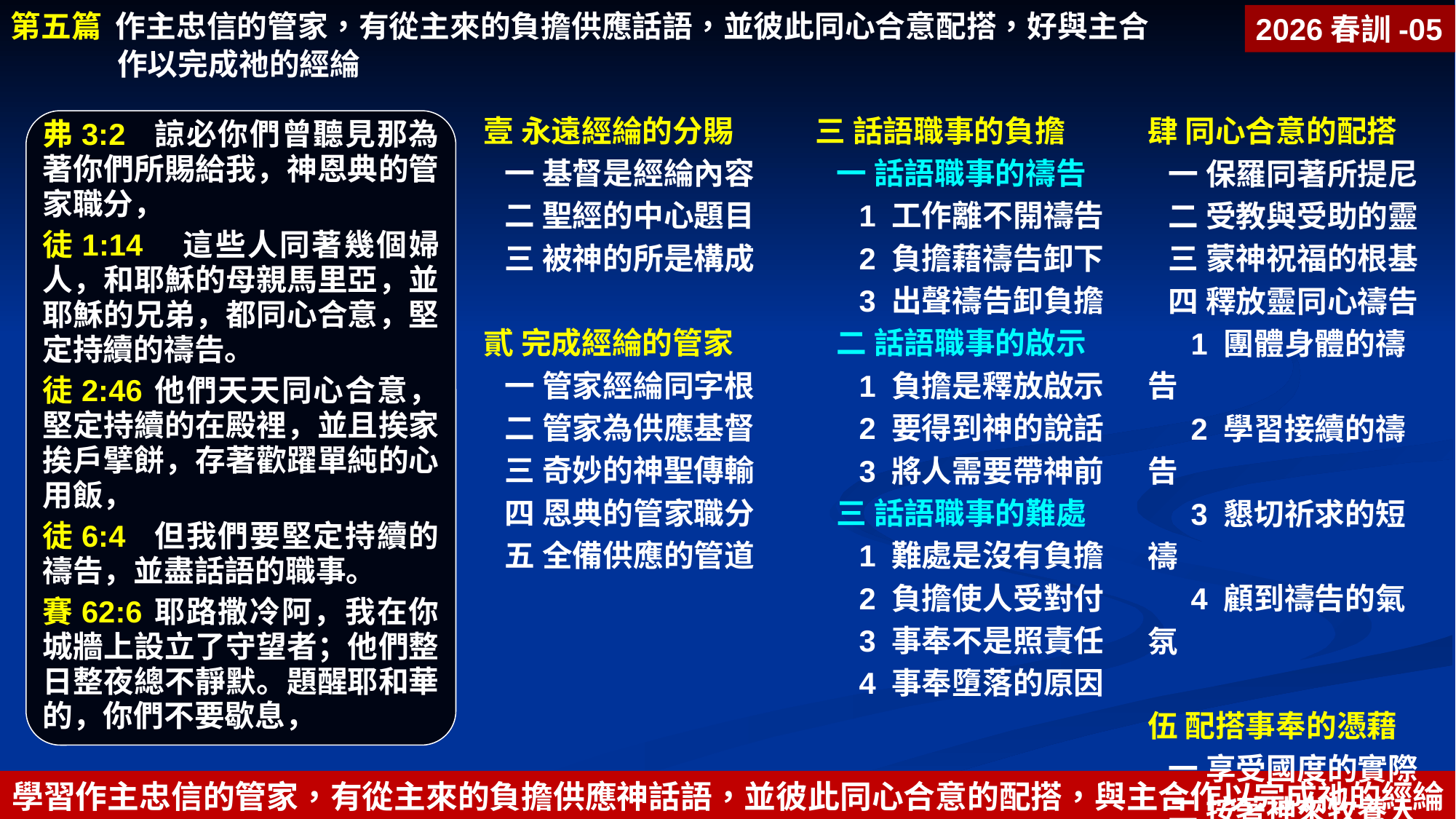

第五篇  作主忠信的管家，有從主來的負擔供應話語，並彼此同心合意配搭，好與主合作以完成祂的經綸
2026春訓-05
壹 永遠經綸的分賜
一 基督是經綸內容
二 聖經的中心題目
三 被神的所是構成

貳 完成經綸的管家
一 管家經綸同字根
二 管家為供應基督
三 奇妙的神聖傳輸
四 恩典的管家職分
五 全備供應的管道

三 話語職事的負擔
一 話語職事的禱告
1 工作離不開禱告
2 負擔藉禱告卸下
3 出聲禱告卸負擔
二 話語職事的啟示
1 負擔是釋放啟示
2 要得到神的說話
3 將人需要帶神前
三 話語職事的難處
1 難處是沒有負擔
2 負擔使人受對付
3 事奉不是照責任
4 事奉墮落的原因

肆 同心合意的配搭
一 保羅同著所提尼
二 受教與受助的靈
三 蒙神祝福的根基
四 釋放靈同心禱告
1 團體身體的禱告
2 學習接續的禱告
3 懇切祈求的短禱
4 顧到禱告的氣氛

伍 配搭事奉的憑藉
一 享受國度的實際
二 按著神來牧養人
三 作樂意施與的人
四 藉著申言而湧流

弗3:2	諒必你們曾聽見那為著你們所賜給我，神恩典的管家職分，
徒1:14	  這些人同著幾個婦人，和耶穌的母親馬里亞，並耶穌的兄弟，都同心合意，堅定持續的禱告。
徒2:46	他們天天同心合意，堅定持續的在殿裡，並且挨家挨戶擘餅，存著歡躍單純的心用飯，
徒6:4	但我們要堅定持續的禱告，並盡話語的職事。
賽62:6	耶路撒冷阿，我在你城牆上設立了守望者；他們整日整夜總不靜默。題醒耶和華的，你們不要歇息，
學習作主忠信的管家，有從主來的負擔供應神話語，並彼此同心合意的配搭，與主合作以完成祂的經綸。